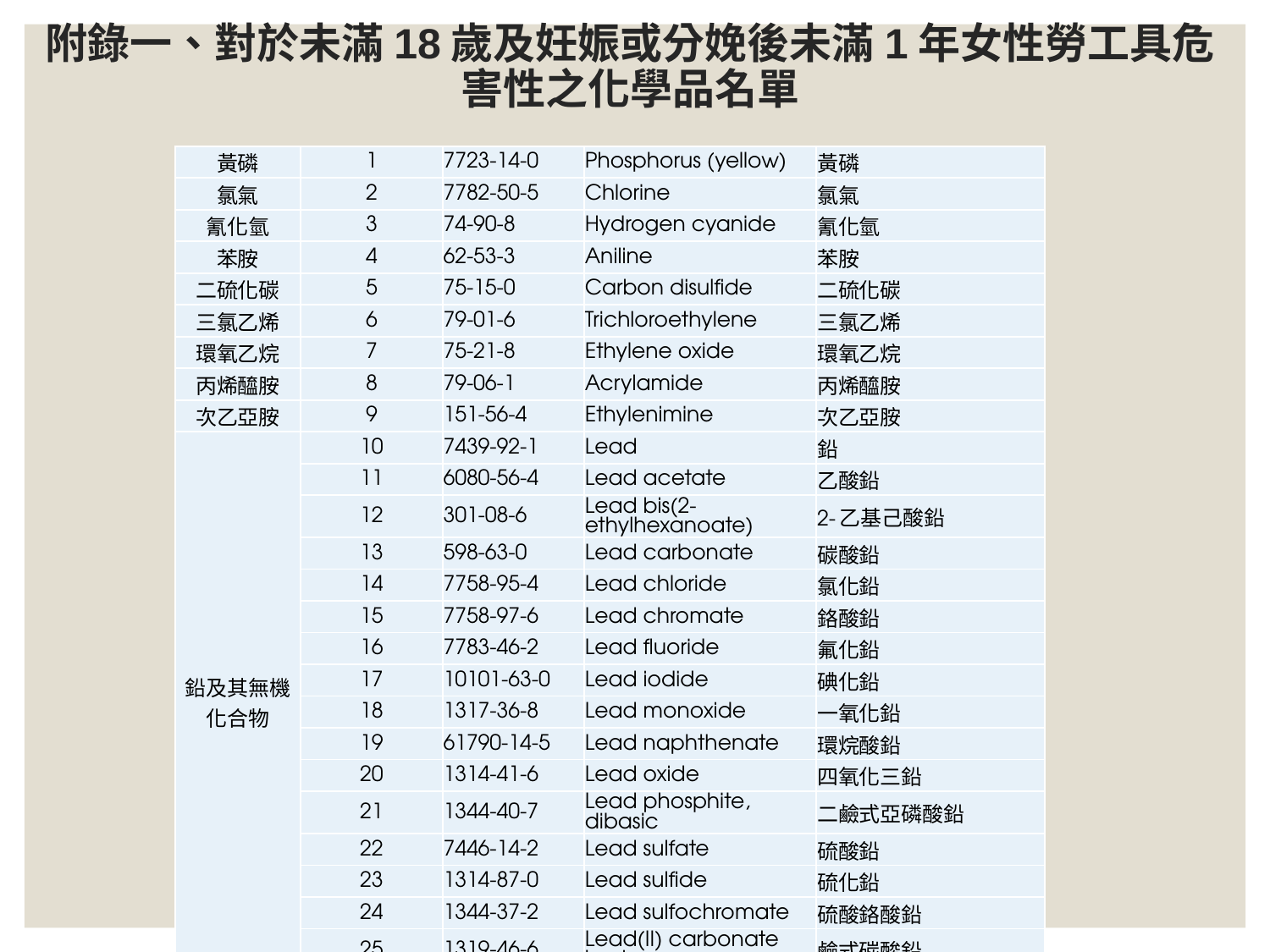

# 附錄一、對於未滿18歲及妊娠或分娩後未滿1年女性勞工具危害性之化學品名單
| 黃磷 | 1 | 7723-14-0 | Phosphorus (yellow) | 黃磷 |
| --- | --- | --- | --- | --- |
| 氯氣 | 2 | 7782-50-5 | Chlorine | 氯氣 |
| 氰化氫 | 3 | 74-90-8 | Hydrogen cyanide | 氰化氫 |
| 苯胺 | 4 | 62-53-3 | Aniline | 苯胺 |
| 二硫化碳 | 5 | 75-15-0 | Carbon disulfide | 二硫化碳 |
| 三氯乙烯 | 6 | 79-01-6 | Trichloroethylene | 三氯乙烯 |
| 環氧乙烷 | 7 | 75-21-8 | Ethylene oxide | 環氧乙烷 |
| 丙烯醯胺 | 8 | 79-06-1 | Acrylamide | 丙烯醯胺 |
| 次乙亞胺 | 9 | 151-56-4 | Ethylenimine | 次乙亞胺 |
| 鉛及其無機化合物 | 10 | 7439-92-1 | Lead | 鉛 |
|  | 11 | 6080-56-4 | Lead acetate | 乙酸鉛 |
|  | 12 | 301-08-6 | Lead bis(2-ethylhexanoate) | 2-乙基己酸鉛 |
|  | 13 | 598-63-0 | Lead carbonate | 碳酸鉛 |
|  | 14 | 7758-95-4 | Lead chloride | 氯化鉛 |
|  | 15 | 7758-97-6 | Lead chromate | 鉻酸鉛 |
|  | 16 | 7783-46-2 | Lead fluoride | 氟化鉛 |
|  | 17 | 10101-63-0 | Lead iodide | 碘化鉛 |
|  | 18 | 1317-36-8 | Lead monoxide | 一氧化鉛 |
|  | 19 | 61790-14-5 | Lead naphthenate | 環烷酸鉛 |
|  | 20 | 1314-41-6 | Lead oxide | 四氧化三鉛 |
|  | 21 | 1344-40-7 | Lead phosphite, dibasic | 二鹼式亞磷酸鉛 |
|  | 22 | 7446-14-2 | Lead sulfate | 硫酸鉛 |
|  | 23 | 1314-87-0 | Lead sulfide | 硫化鉛 |
|  | 24 | 1344-37-2 | Lead sulfochromate | 硫酸鉻酸鉛 |
|  | 25 | 1319-46-6 | Lead(II) carbonate basic | 鹼式碳酸鉛 |